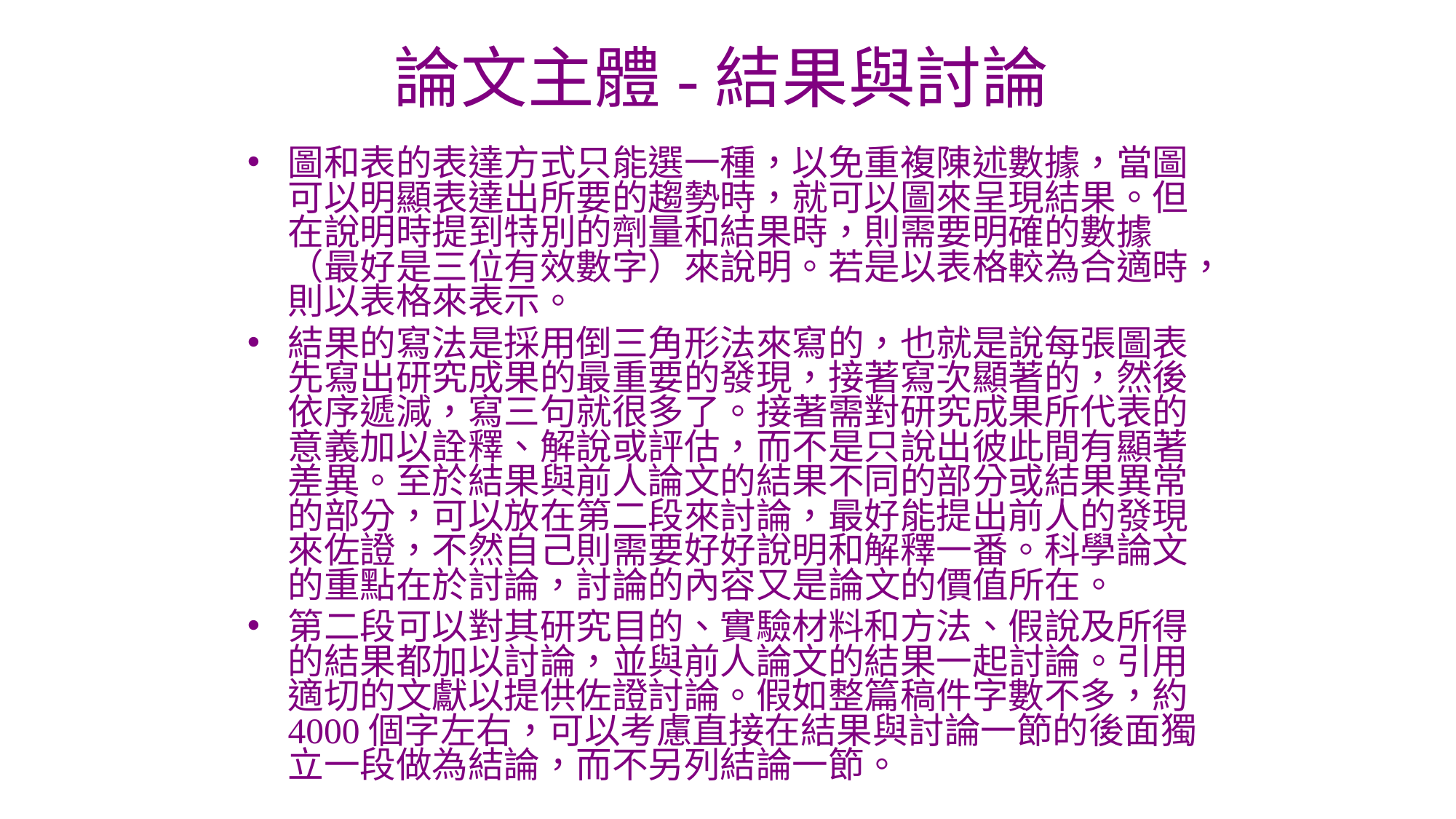

# 論文主體-結果與討論
圖和表的表達方式只能選一種，以免重複陳述數據，當圖可以明顯表達出所要的趨勢時，就可以圖來呈現結果。但在說明時提到特別的劑量和結果時，則需要明確的數據（最好是三位有效數字）來說明。若是以表格較為合適時，則以表格來表示。
結果的寫法是採用倒三角形法來寫的，也就是說每張圖表先寫出研究成果的最重要的發現，接著寫次顯著的，然後依序遞減，寫三句就很多了。接著需對研究成果所代表的意義加以詮釋、解說或評估，而不是只說出彼此間有顯著差異。至於結果與前人論文的結果不同的部分或結果異常的部分，可以放在第二段來討論，最好能提出前人的發現來佐證，不然自己則需要好好說明和解釋一番。科學論文的重點在於討論，討論的內容又是論文的價值所在。
第二段可以對其研究目的、實驗材料和方法、假說及所得的結果都加以討論，並與前人論文的結果一起討論。引用適切的文獻以提供佐證討論。假如整篇稿件字數不多，約4000個字左右，可以考慮直接在結果與討論一節的後面獨立一段做為結論，而不另列結論一節。